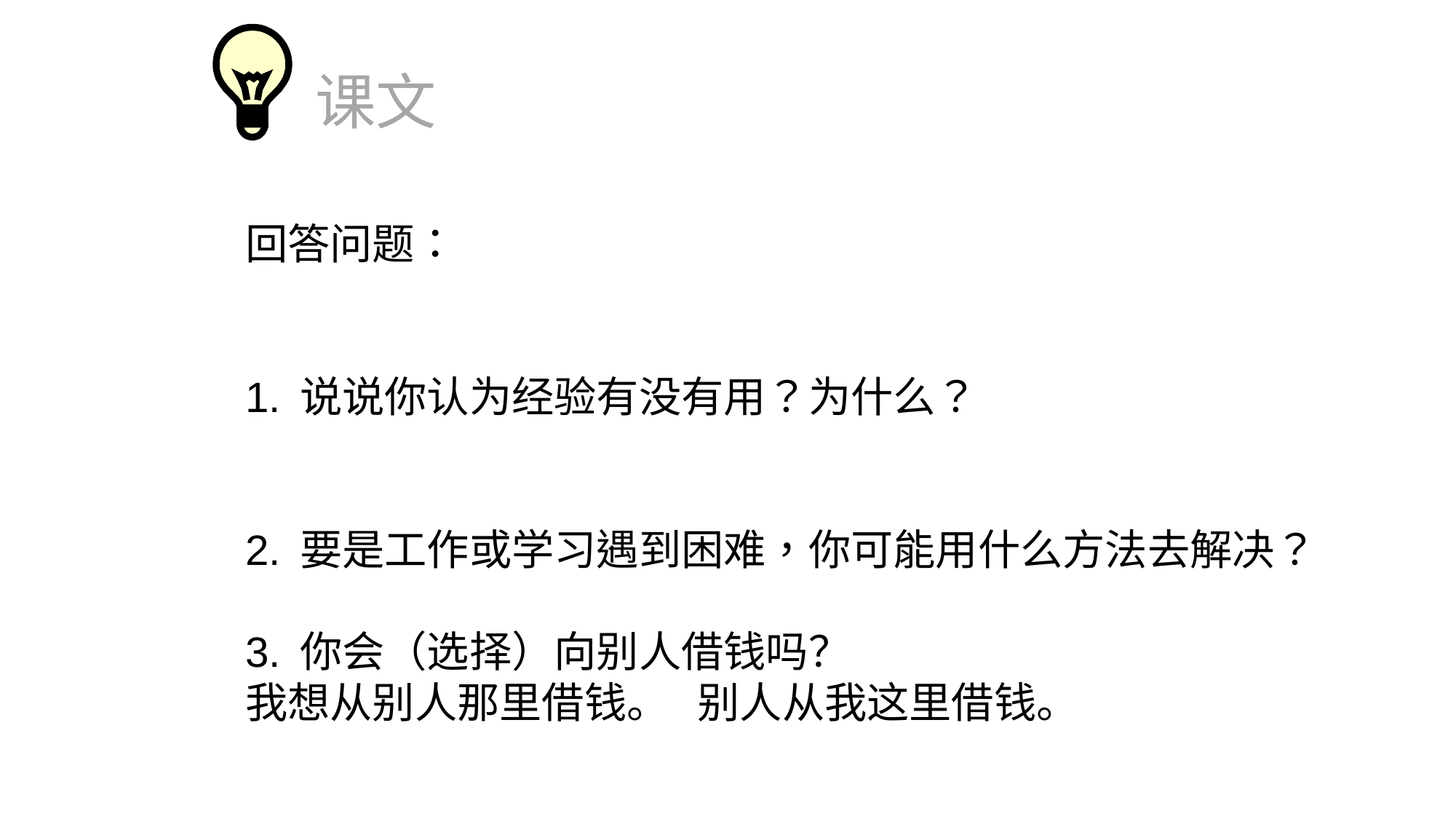

课文
回答问题：

说说你认为经验有没有用？为什么？

要是工作或学习遇到困难，你可能用什么方法去解决？

你会（选择）向别人借钱吗？
我想从别人那里借钱。   别人从我这里借钱。